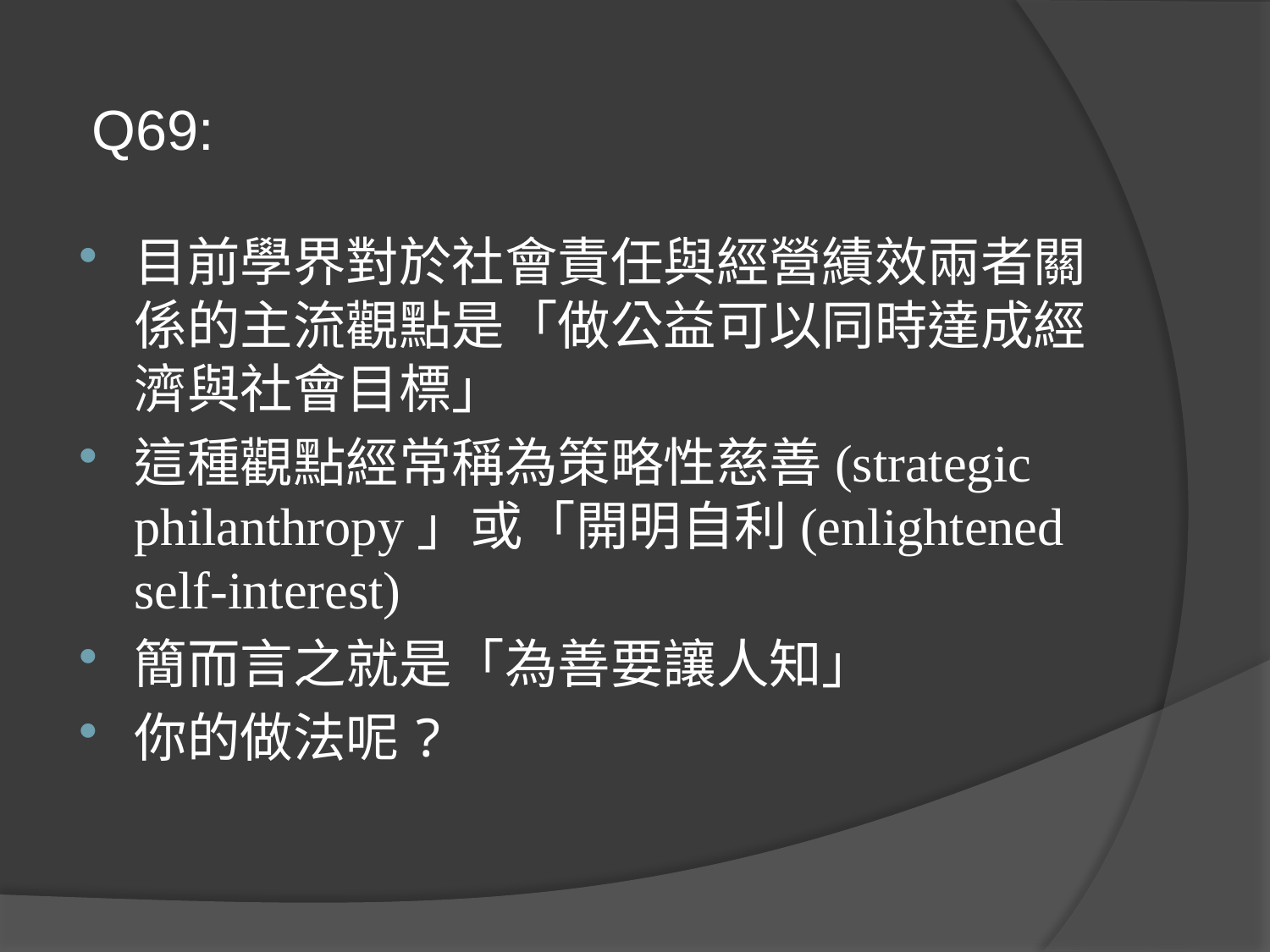

# Q69:
目前學界對於社會責任與經營績效兩者關係的主流觀點是「做公益可以同時達成經濟與社會目標」
這種觀點經常稱為策略性慈善(strategic philanthropy」或「開明自利(enlightened self-interest)
簡而言之就是「為善要讓人知」
你的做法呢?